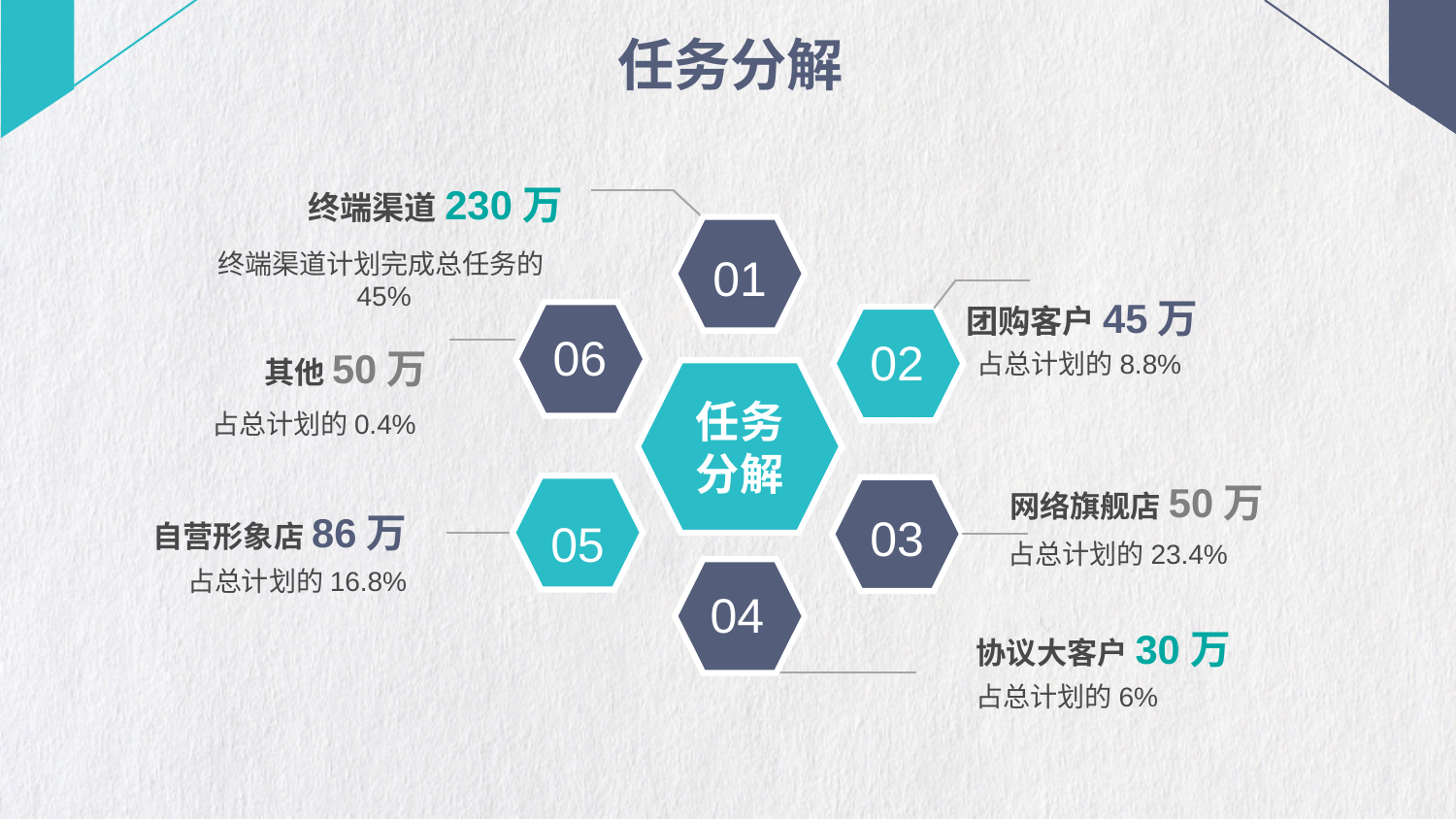

任务分解

终端渠道230万

01
终端渠道计划完成总任务的45%
团购客户45万

06

02
其他50万
占总计划的8.8%

任务分解
占总计划的0.4%
网络旗舰店50万

05

03
自营形象店86万
占总计划的23.4%
占总计划的16.8%

04
协议大客户30万
占总计划的6%